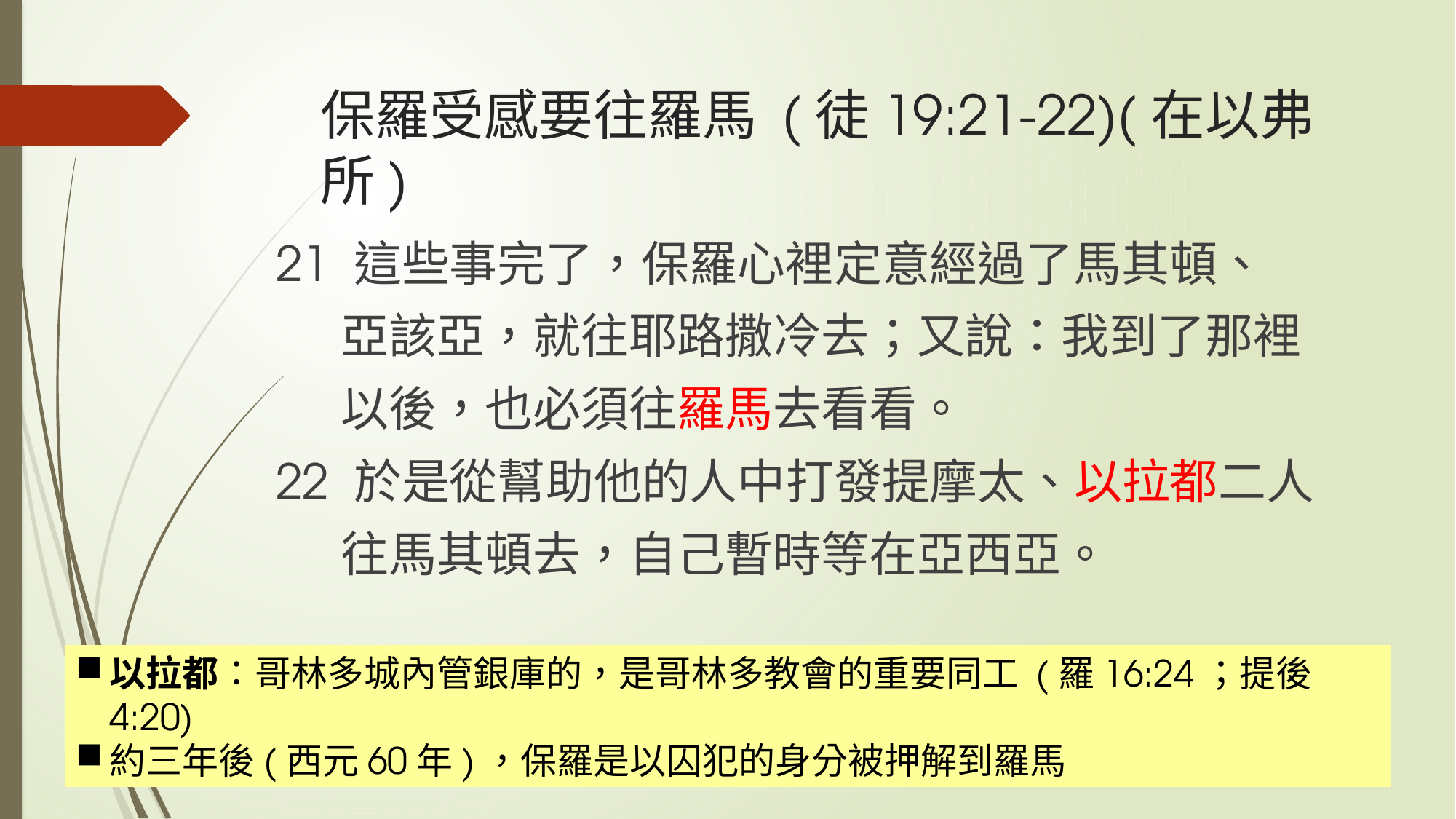

# 保羅受感要往羅馬 (徒19:21-22)(在以弗所)
21 這些事完了，保羅心裡定意經過了馬其頓、
     亞該亞，就往耶路撒冷去；又說：我到了那裡
     以後，也必須往羅馬去看看。
22 於是從幫助他的人中打發提摩太、以拉都二人
     往馬其頓去，自己暫時等在亞西亞。

以拉都：哥林多城內管銀庫的，是哥林多教會的重要同工 (羅16:24；提後4:20)
約三年後(西元60年)，保羅是以囚犯的身分被押解到羅馬